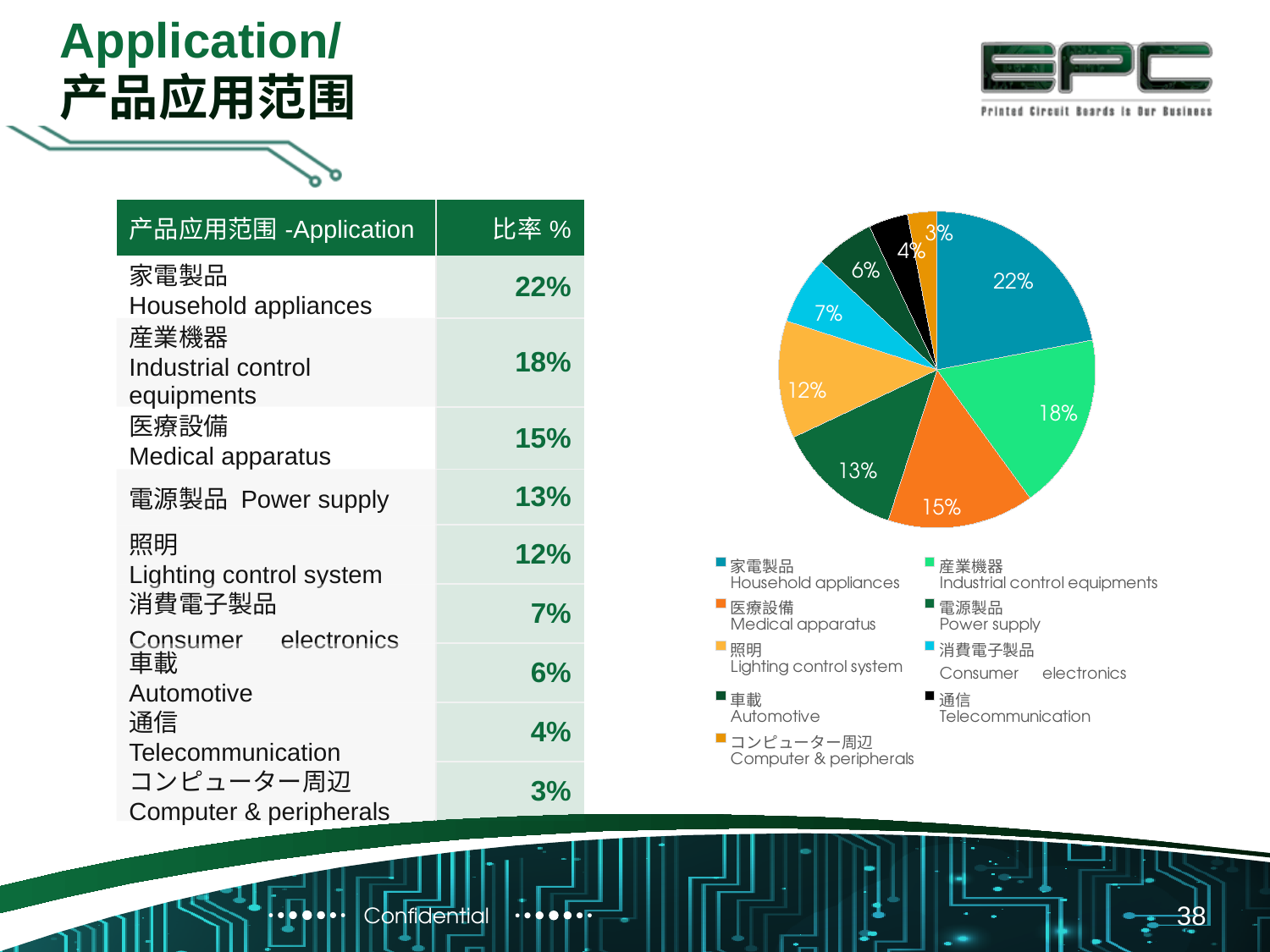

Application/
产品应用范围
| 产品应用范围-Application | 比率% |
| --- | --- |
| 家電製品　 Household appliances | 22% |
| 産業機器 Industrial control equipments | 18% |
| 医療設備　 Medical apparatus | 15% |
| 電源製品 Power supply | 13% |
| 照明　 Lighting control system | 12% |
| 消費電子製品　 Consumer　electronics | 7% |
| 車載 Automotive | 6% |
| 通信 Telecommunication | 4% |
| コンピューター周辺 Computer & peripherals | 3% |

### Chart

| Category | 比率% |
|---|---|
| 家電製品
Household appliances  | 0.22 |
| 産業機器
Industrial control equipments | 0.18 |
| 医療設備
Medical apparatus | 0.15 |
| 電源製品
Power supply | 0.13 |
| 照明
Lighting control system | 0.12 |
| 消費電子製品
Consumer　electronics | 0.07 |
| 車載
Automotive | 0.06 |
| 通信
Telecommunication | 0.04 |
| コンピューター周辺
Computer & peripherals | 0.03 |